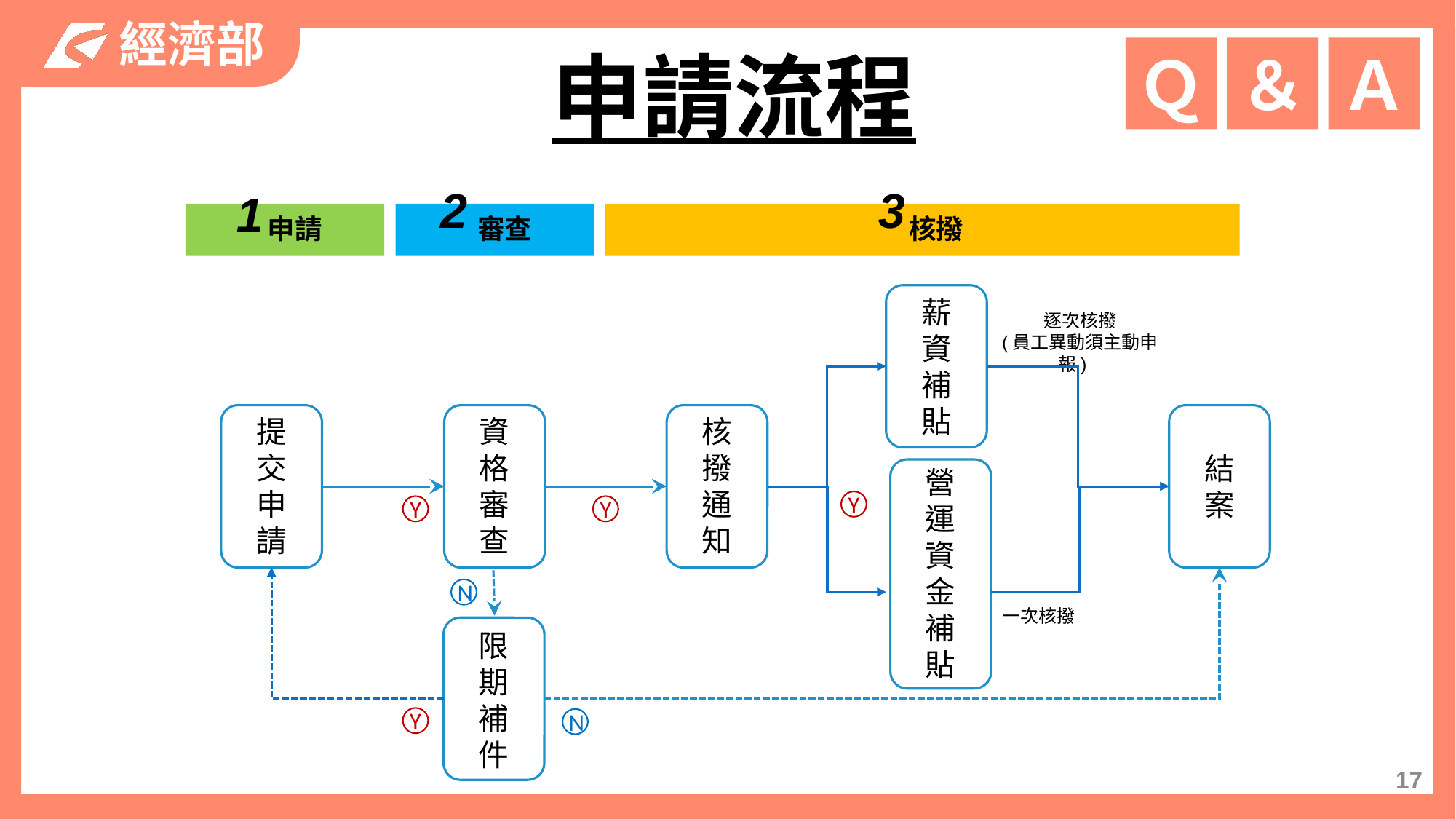

# 申請流程
Ｑ
＆
Ａ

3
核撥
2
審查
1
申請
薪資補貼
逐次核撥
(員工異動須主動申報)

提
交
申
請
資格審查
核撥通知

結案
營運資金補貼
Y
Y
Y

N

一次核撥
限期補件

Y
N

17